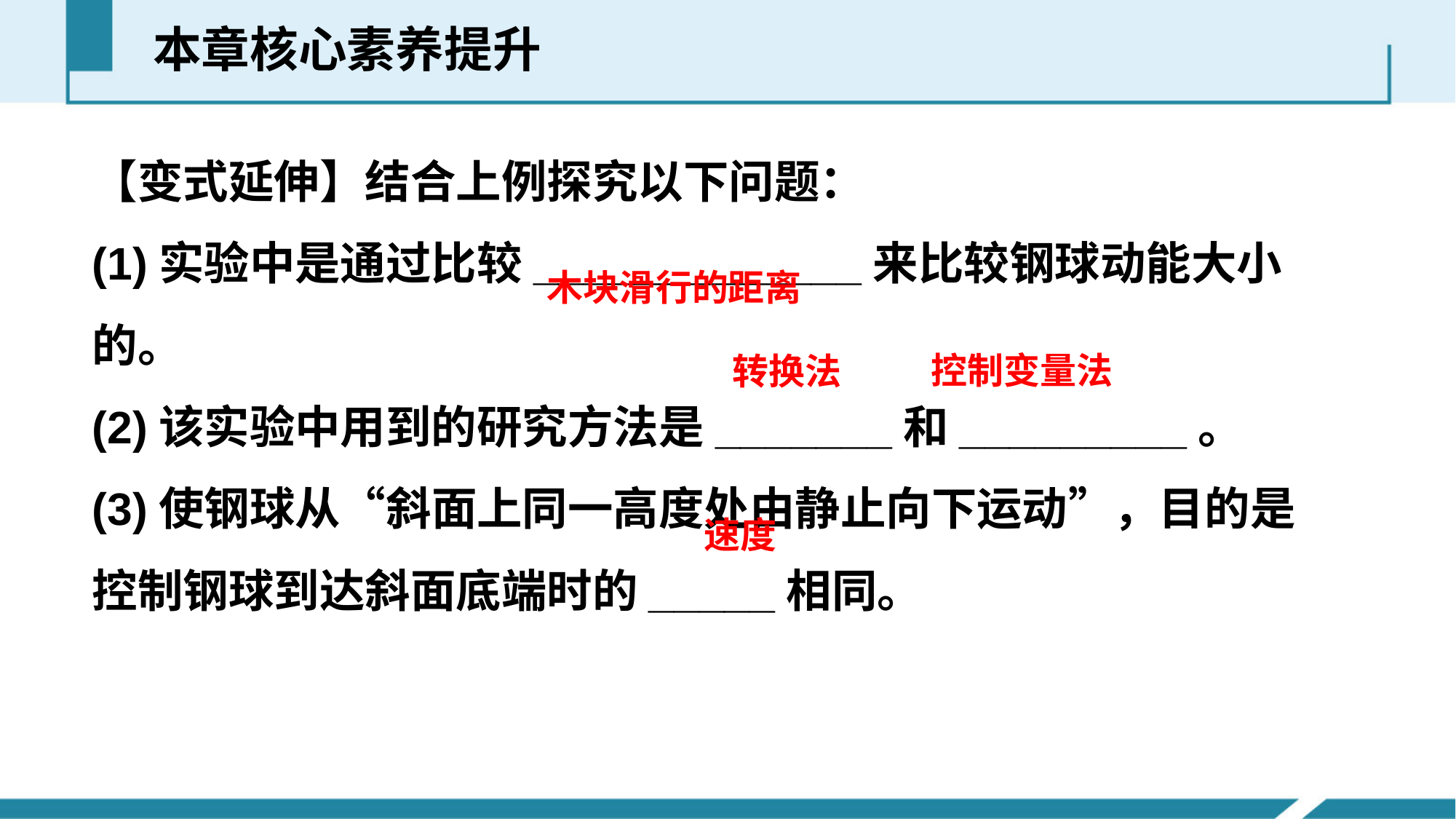

本章核心素养提升
【变式延伸】结合上例探究以下问题：
(1)实验中是通过比较_____________来比较钢球动能大小的。
(2)该实验中用到的研究方法是_______和_________。
(3)使钢球从“斜面上同一高度处由静止向下运动”，目的是控制钢球到达斜面底端时的_____相同。
木块滑行的距离
控制变量法
转换法
速度